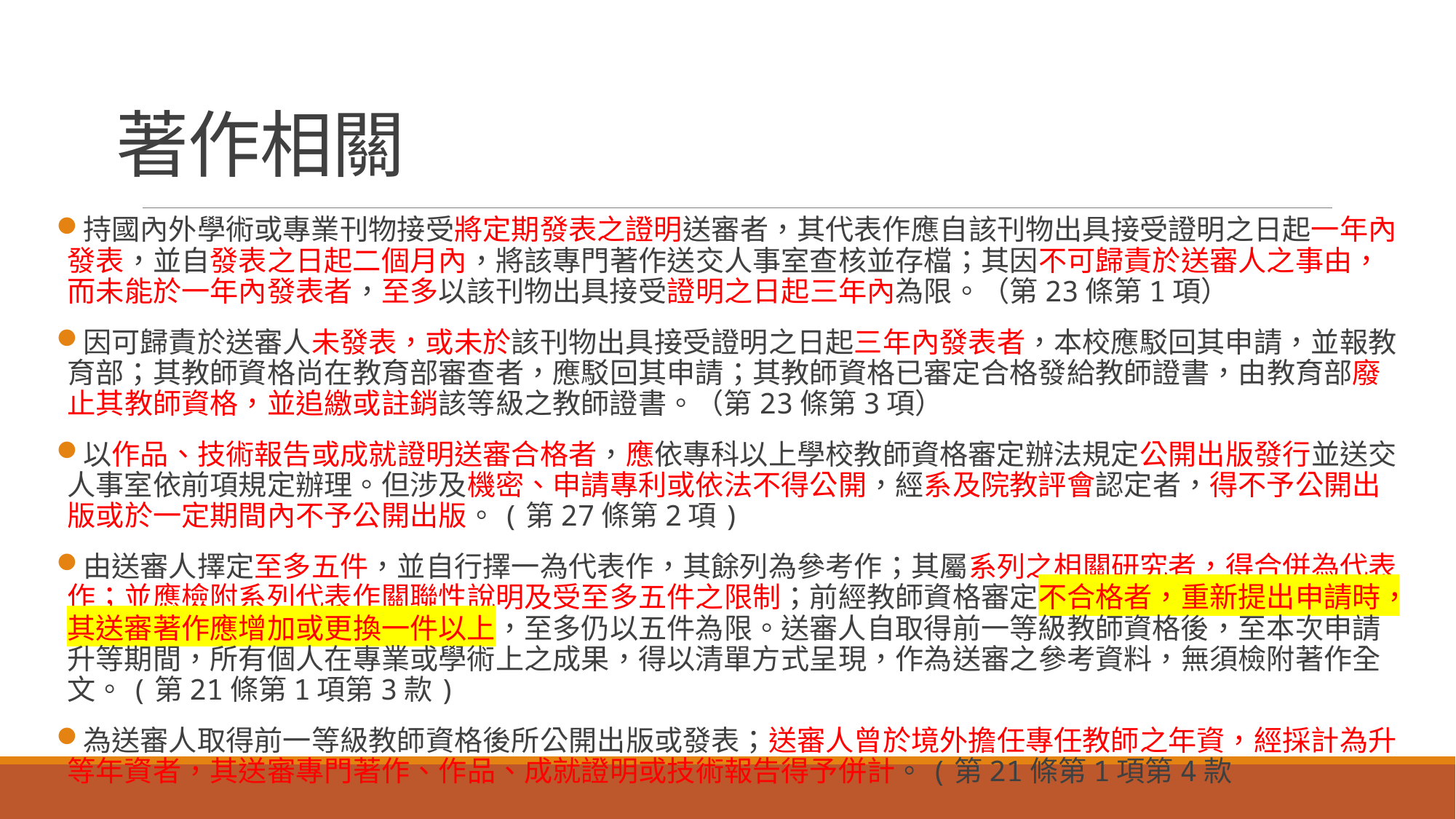

# 著作相關
持國內外學術或專業刊物接受將定期發表之證明送審者，其代表作應自該刊物出具接受證明之日起一年內發表，並自發表之日起二個月內，將該專門著作送交人事室查核並存檔；其因不可歸責於送審人之事由，而未能於一年內發表者，至多以該刊物出具接受證明之日起三年內為限。（第23條第1項）
因可歸責於送審人未發表，或未於該刊物出具接受證明之日起三年內發表者，本校應駁回其申請，並報教育部；其教師資格尚在教育部審查者，應駁回其申請；其教師資格已審定合格發給教師證書，由教育部廢止其教師資格，並追繳或註銷該等級之教師證書。（第23條第3項）
以作品、技術報告或成就證明送審合格者，應依專科以上學校教師資格審定辦法規定公開出版發行並送交人事室依前項規定辦理。但涉及機密、申請專利或依法不得公開，經系及院教評會認定者，得不予公開出版或於一定期間內不予公開出版。(第27條第2項)
由送審人擇定至多五件，並自行擇一為代表作，其餘列為參考作；其屬系列之相關研究者，得合併為代表作；並應檢附系列代表作關聯性說明及受至多五件之限制；前經教師資格審定不合格者，重新提出申請時，其送審著作應增加或更換一件以上，至多仍以五件為限。送審人自取得前一等級教師資格後，至本次申請升等期間，所有個人在專業或學術上之成果，得以清單方式呈現，作為送審之參考資料，無須檢附著作全文。(第21條第1項第3款)
為送審人取得前一等級教師資格後所公開出版或發表；送審人曾於境外擔任專任教師之年資，經採計為升等年資者，其送審專門著作、作品、成就證明或技術報告得予併計。(第21條第1項第4款